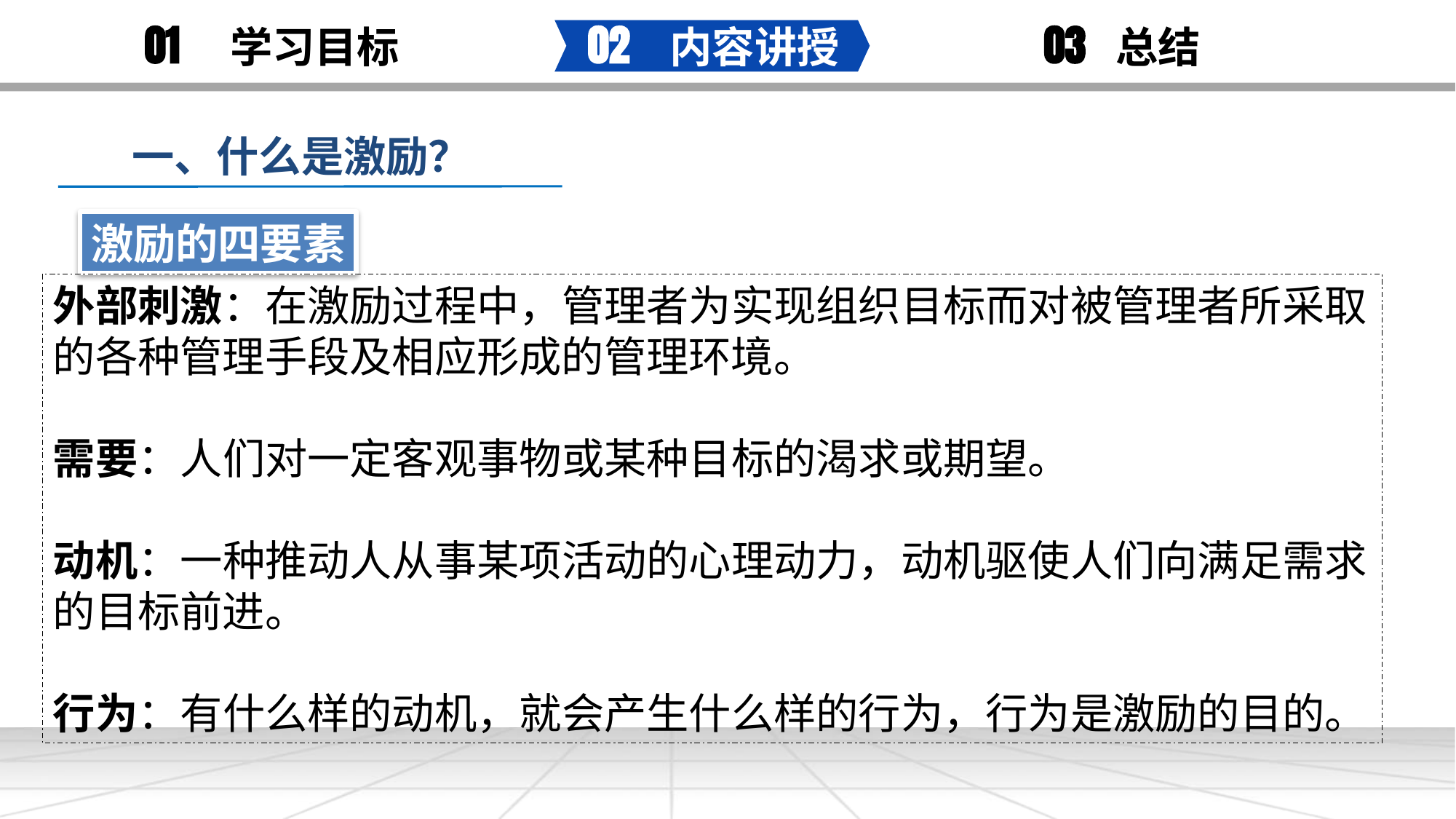

02   内容讲授
03  总结
01    学习目标

一、什么是激励？
激励的四要素
外部刺激：在激励过程中，管理者为实现组织目标而对被管理者所采取的各种管理手段及相应形成的管理环境。

需要：人们对一定客观事物或某种目标的渴求或期望。

动机：一种推动人从事某项活动的心理动力，动机驱使人们向满足需求的目标前进。

行为：有什么样的动机，就会产生什么样的行为，行为是激励的目的。